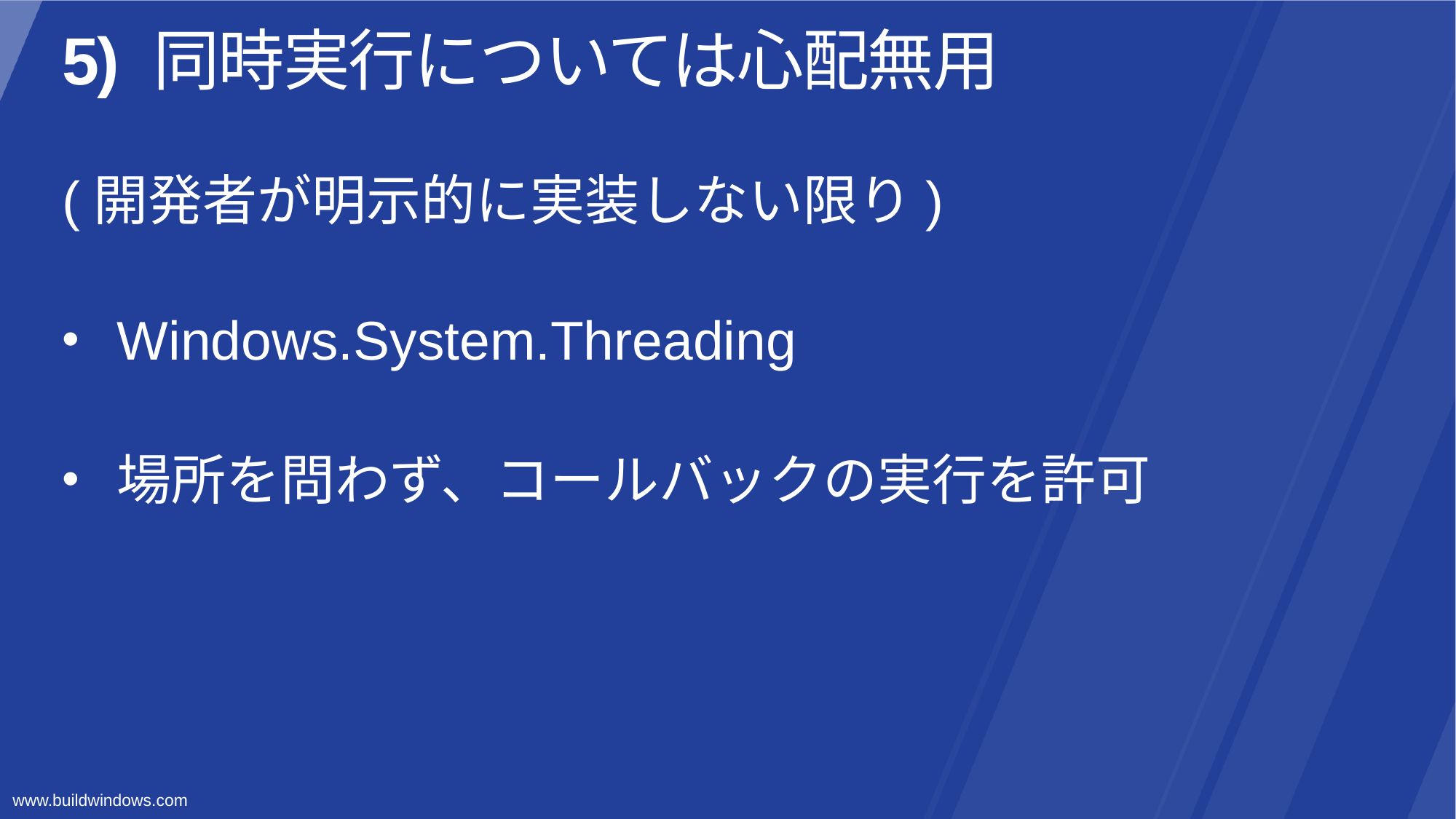

# 5) 同時実行については心配無用
(開発者が明示的に実装しない限り)

Windows.System.Threading

場所を問わず、コールバックの実行を許可